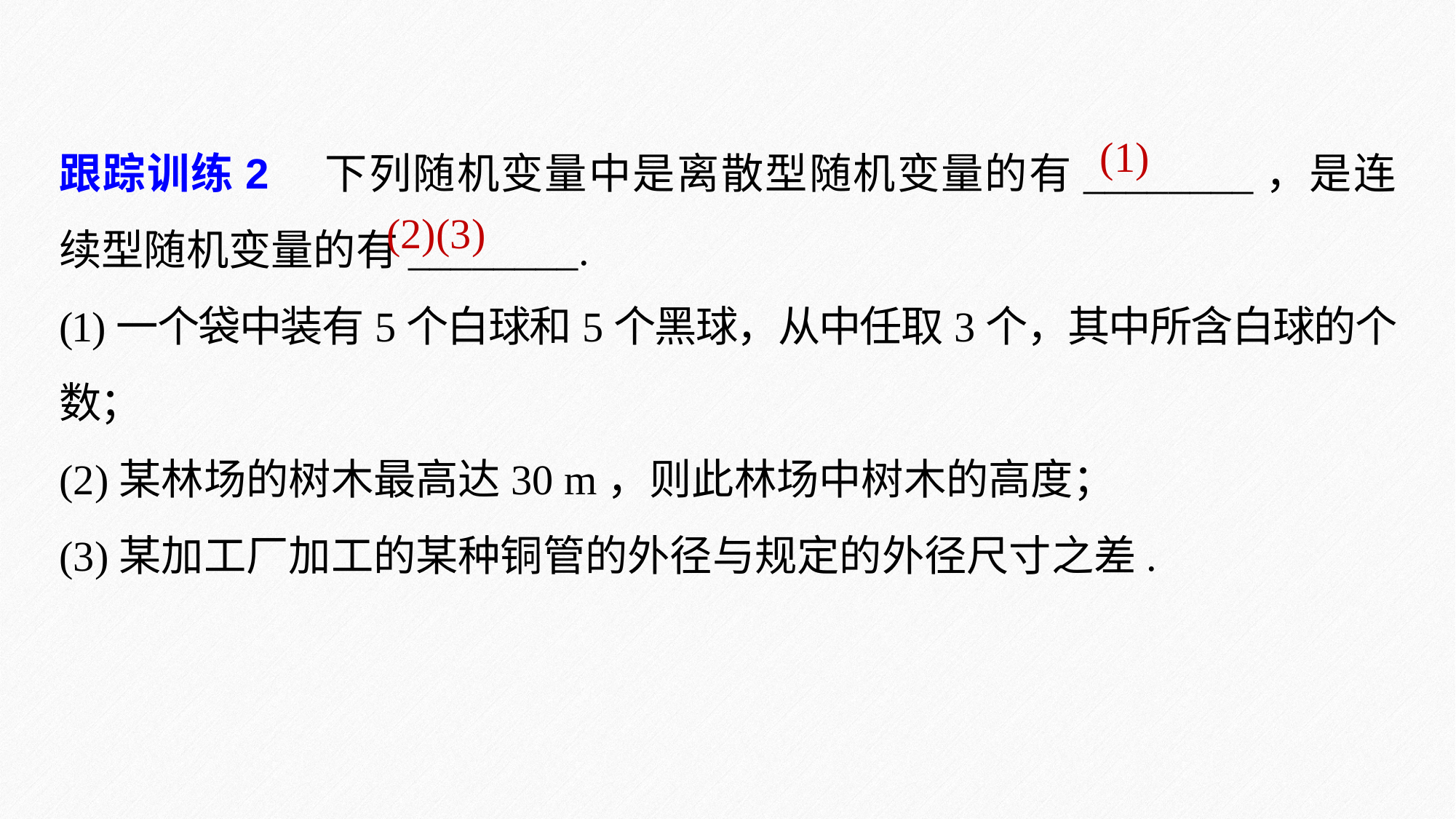

跟踪训练2　下列随机变量中是离散型随机变量的有________，是连续型随机变量的有________.
(1)一个袋中装有5个白球和5个黑球，从中任取3个，其中所含白球的个数；
(2)某林场的树木最高达30 m，则此林场中树木的高度；
(3)某加工厂加工的某种铜管的外径与规定的外径尺寸之差.
(1)
(2)(3)